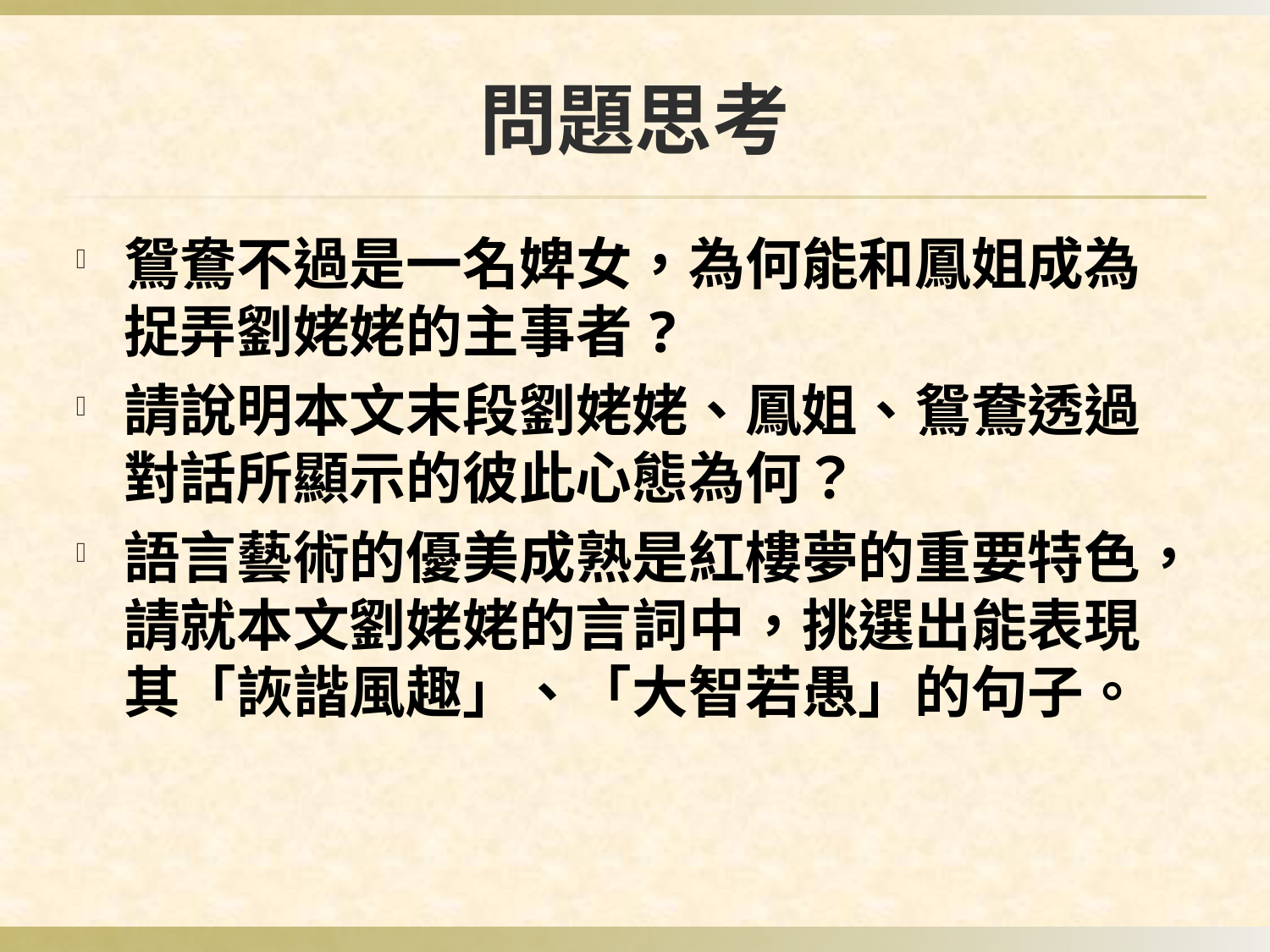

# 問題思考
鴛鴦不過是一名婢女，為何能和鳳姐成為捉弄劉姥姥的主事者?
請說明本文末段劉姥姥、鳳姐、鴛鴦透過對話所顯示的彼此心態為何？
語言藝術的優美成熟是紅樓夢的重要特色，請就本文劉姥姥的言詞中，挑選出能表現其「詼諧風趣」、「大智若愚」的句子。